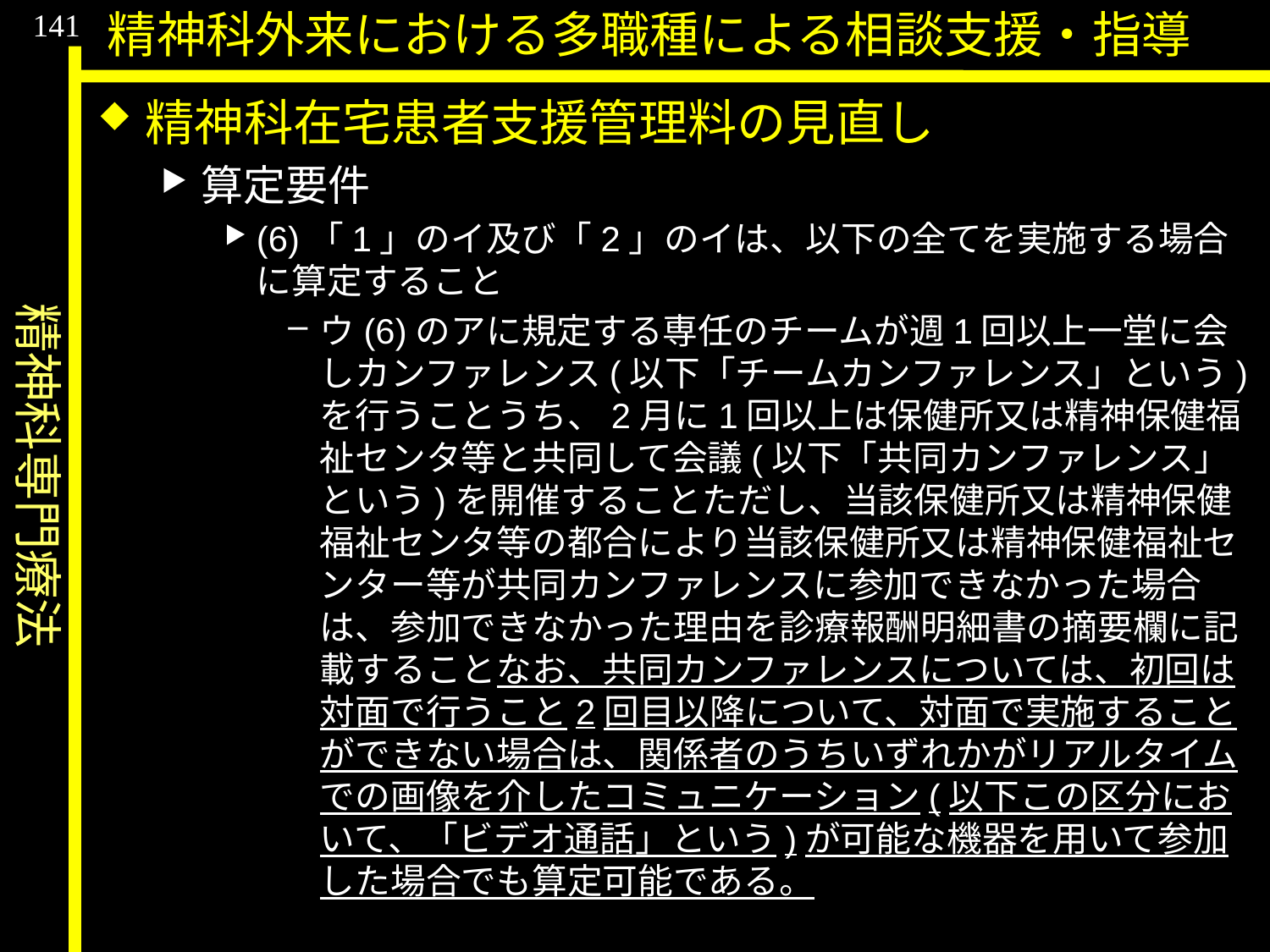

精神科専門療法
141
精神科外来における多職種による相談支援・指導

精神科在宅患者支援管理料の見直し
算定要件
(6)「1」のイ及び「2」のイは、以下の全てを実施する場合に算定すること
ウ(6)のアに規定する専任のチームが週1回以上一堂に会しカンファレンス(以下「チームカンファレンス」という)を行うことうち、2月に1回以上は保健所又は精神保健福祉センタ等と共同して会議(以下「共同カンファレンス」という)を開催することただし、当該保健所又は精神保健福祉センタ等の都合により当該保健所又は精神保健福祉センター等が共同カンファレンスに参加できなかった場合は、参加できなかった理由を診療報酬明細書の摘要欄に記載することなお、共同カンファレンスについては、初回は対面で行うこと2回目以降について、対面で実施することができない場合は、関係者のうちいずれかがリアルタイムでの画像を介したコミュニケーション(以下この区分において、「ビデオ通話」という)が可能な機器を用いて参加した場合でも算定可能である。